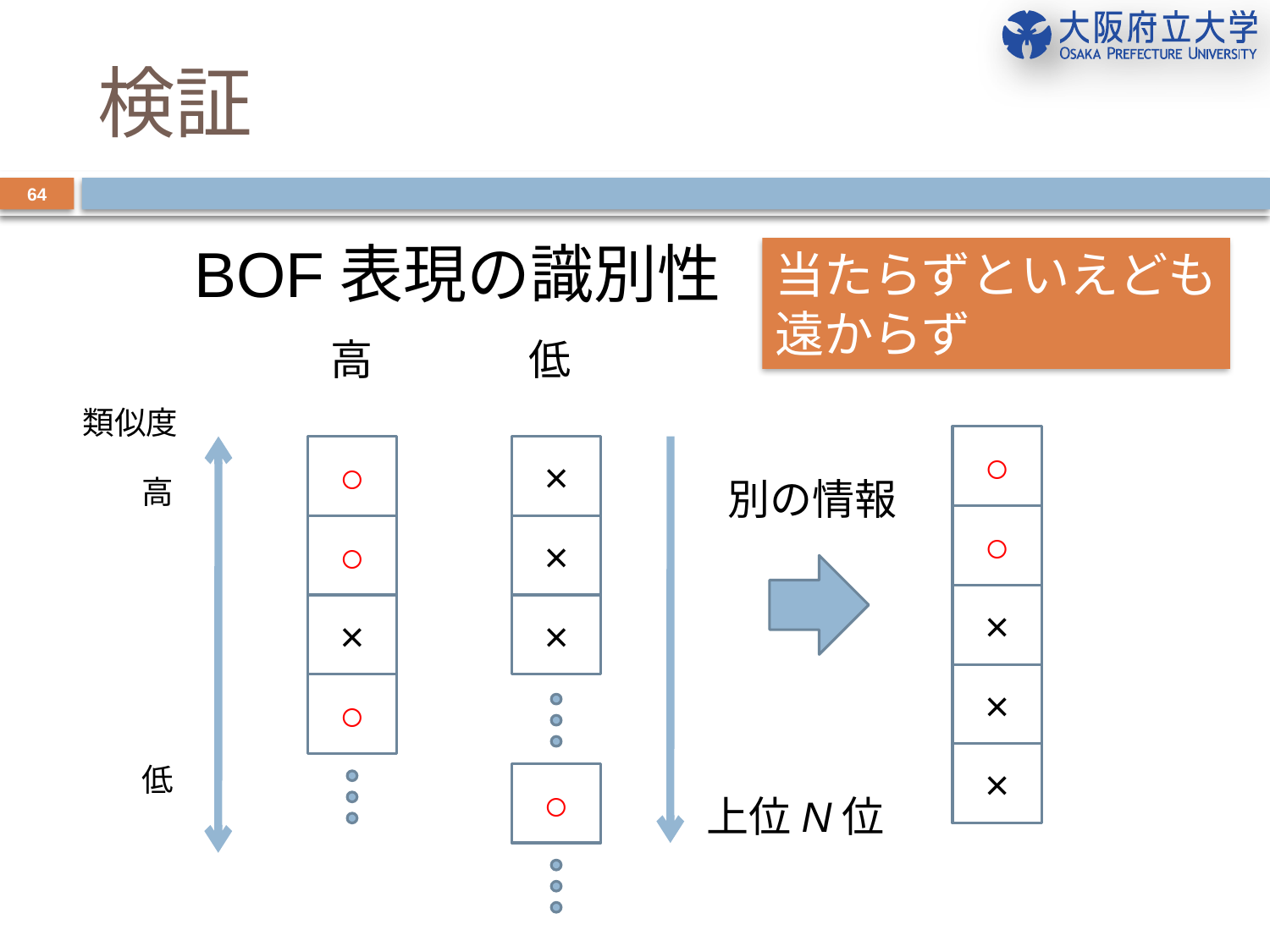

# 検証
64
BOF表現の識別性
当たらずといえども
遠からず
高
低
類似度
○
○
×
高
別の情報
○
○
×

×
×
×
×
○

×
低
○

上位N位